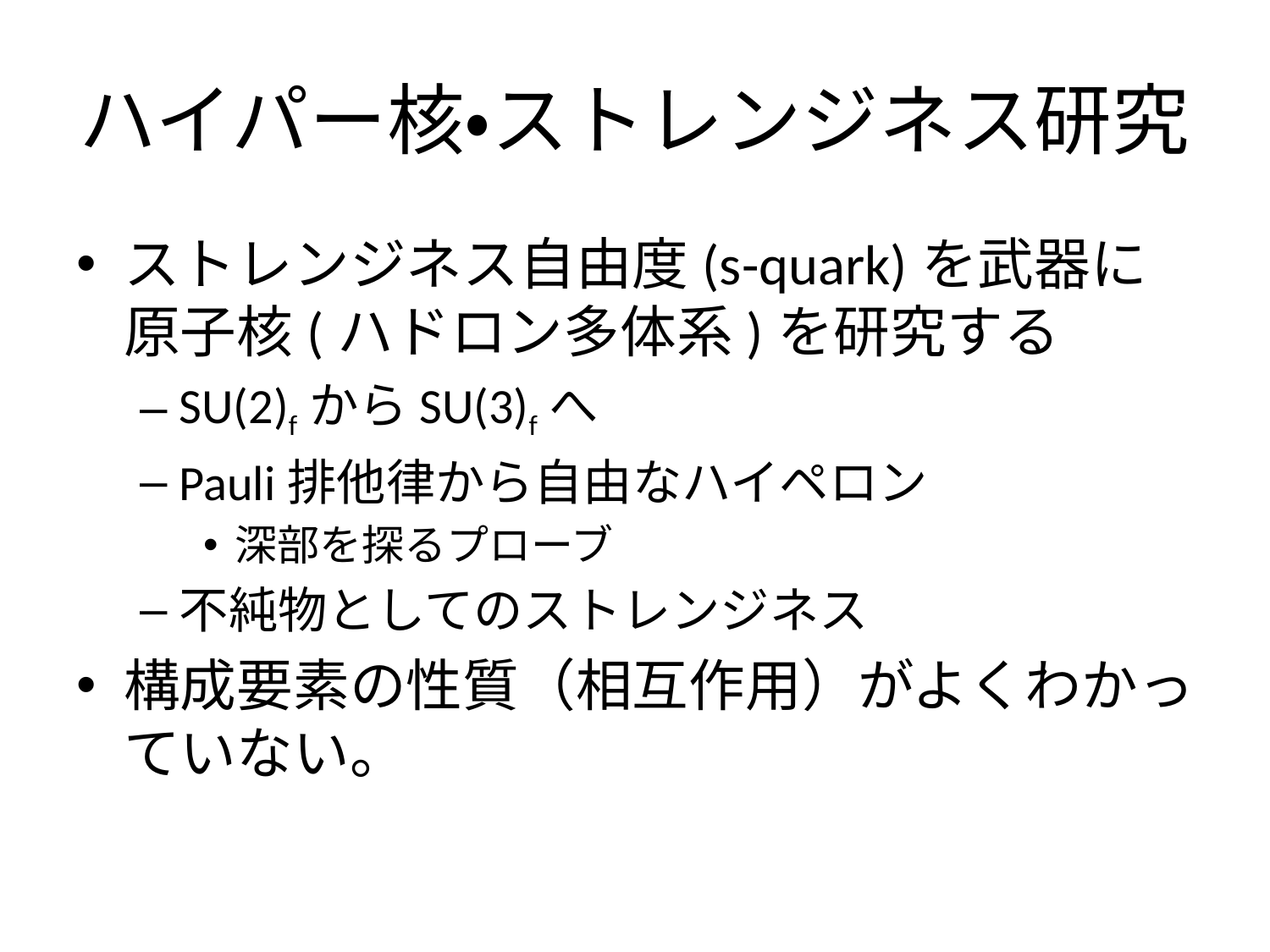

# ハイパー核・ストレンジネス研究
ストレンジネス自由度(s-quark)を武器に原子核(ハドロン多体系)を研究する
SU(2)fからSU(3)fへ
Pauli排他律から自由なハイペロン
深部を探るプローブ
不純物としてのストレンジネス
構成要素の性質（相互作用）がよくわかっていない。